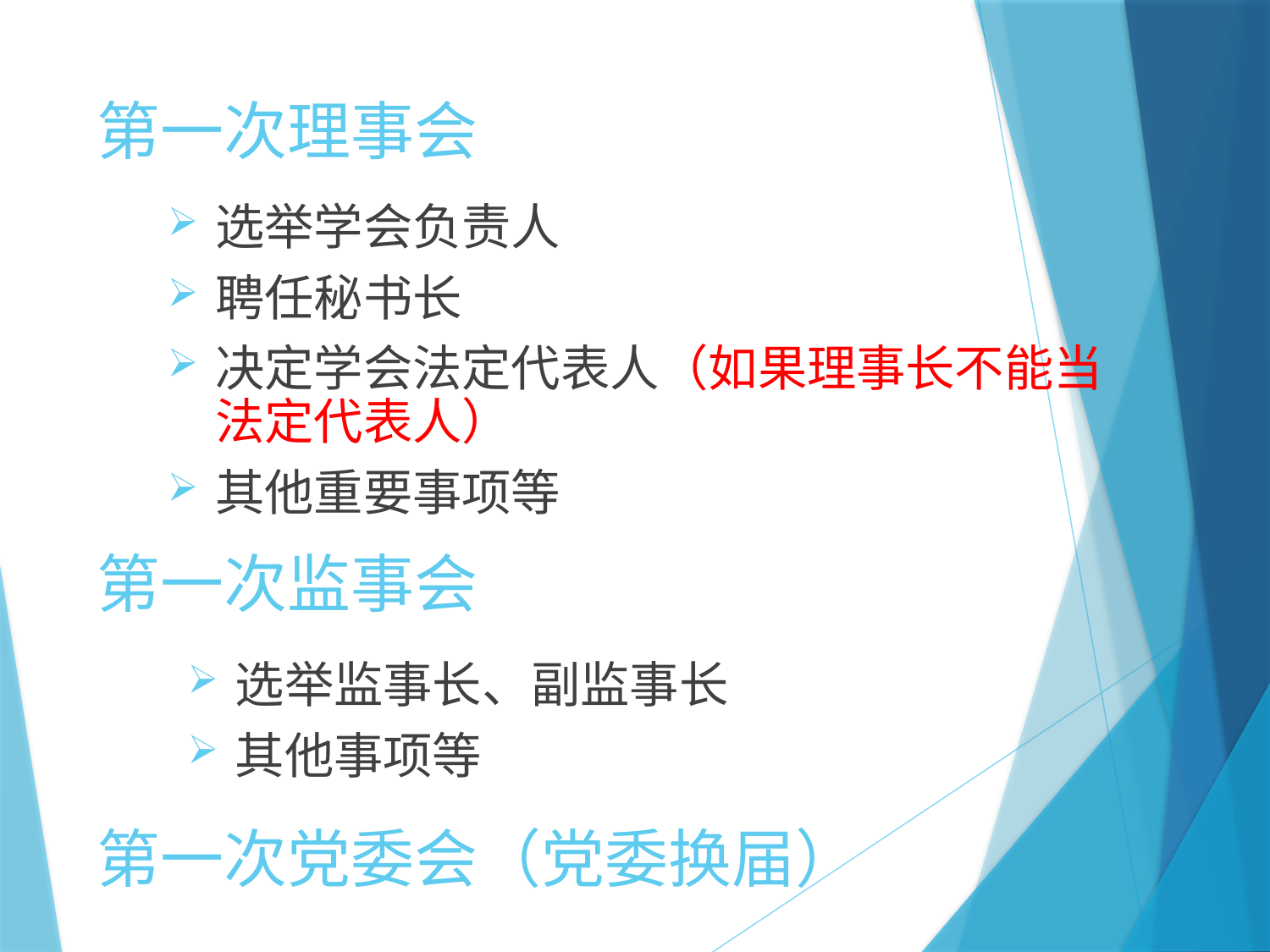

# 第一次理事会
选举学会负责人
聘任秘书长
决定学会法定代表人（如果理事长不能当法定代表人）
其他重要事项等
第一次监事会
选举监事长、副监事长
其他事项等

第一次党委会（党委换届）